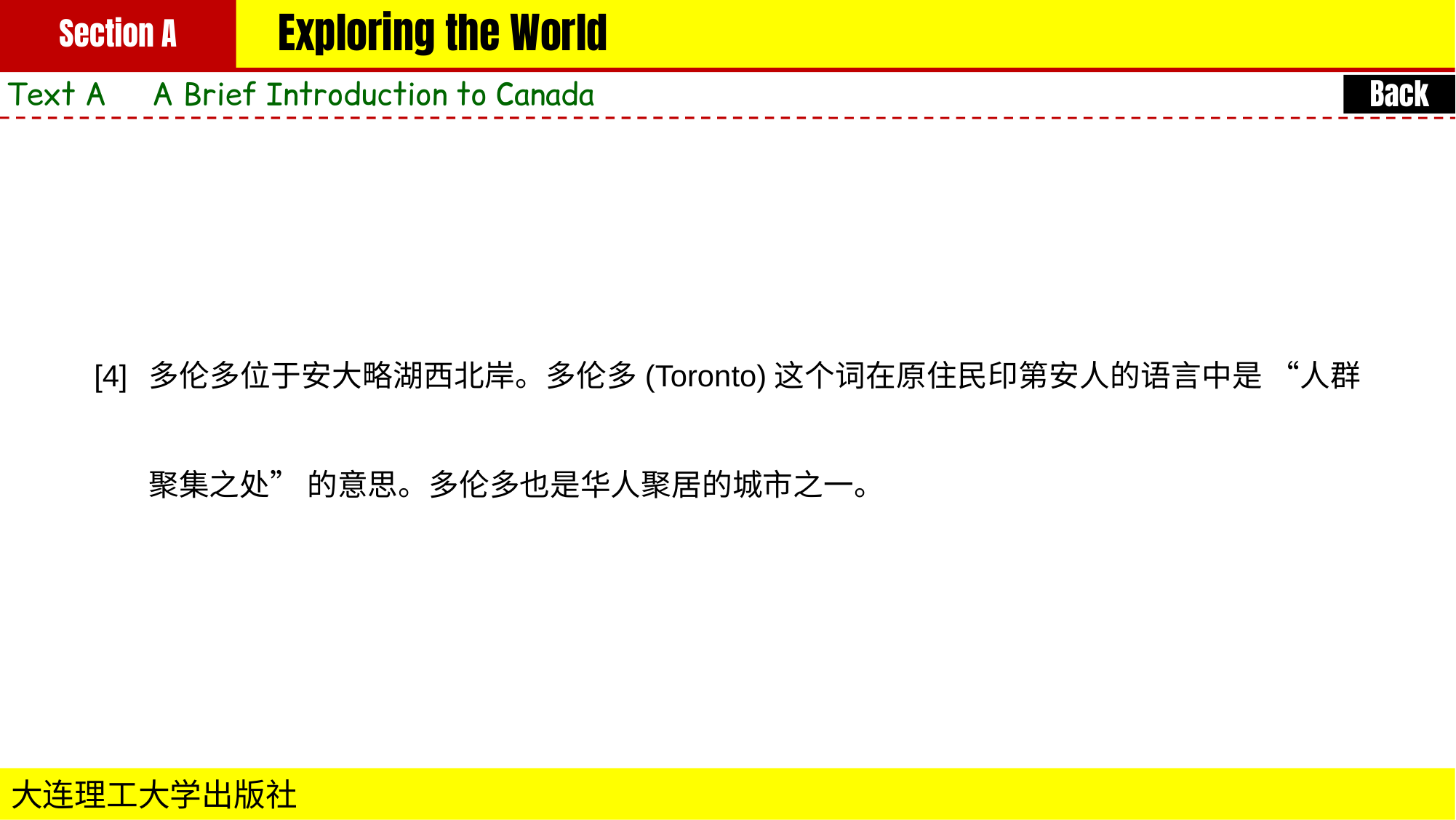

Section A
# Exploring the World
Text A　A Brief Introduction to Canada
Back
[4]	多伦多位于安大略湖西北岸。多伦多(Toronto)这个词在原住民印第安人的语言中是 “人群聚集之处” 的意思。多伦多也是华人聚居的城市之一。